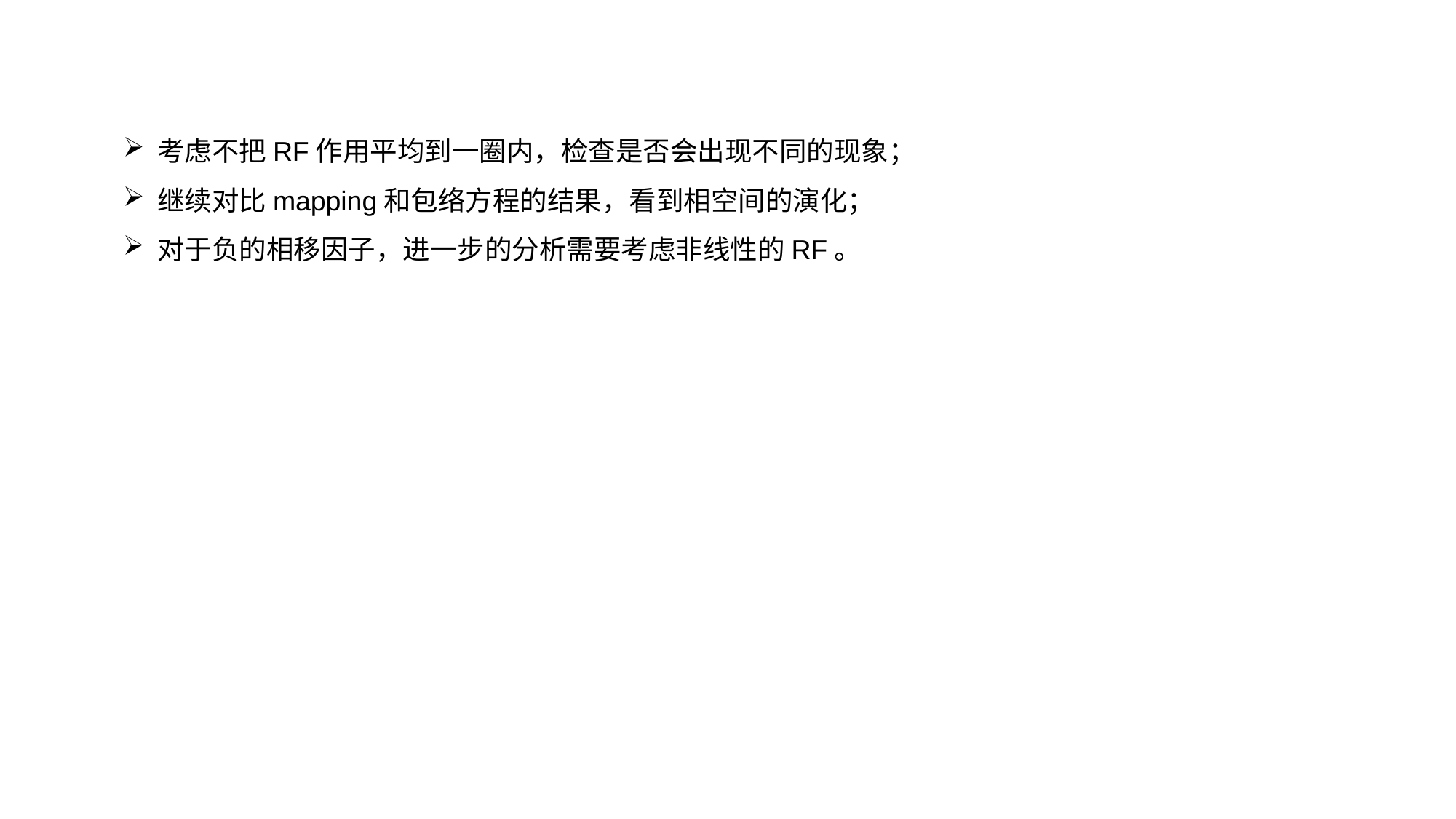

考虑不把RF作用平均到一圈内，检查是否会出现不同的现象；
继续对比mapping和包络方程的结果，看到相空间的演化；
对于负的相移因子，进一步的分析需要考虑非线性的RF。